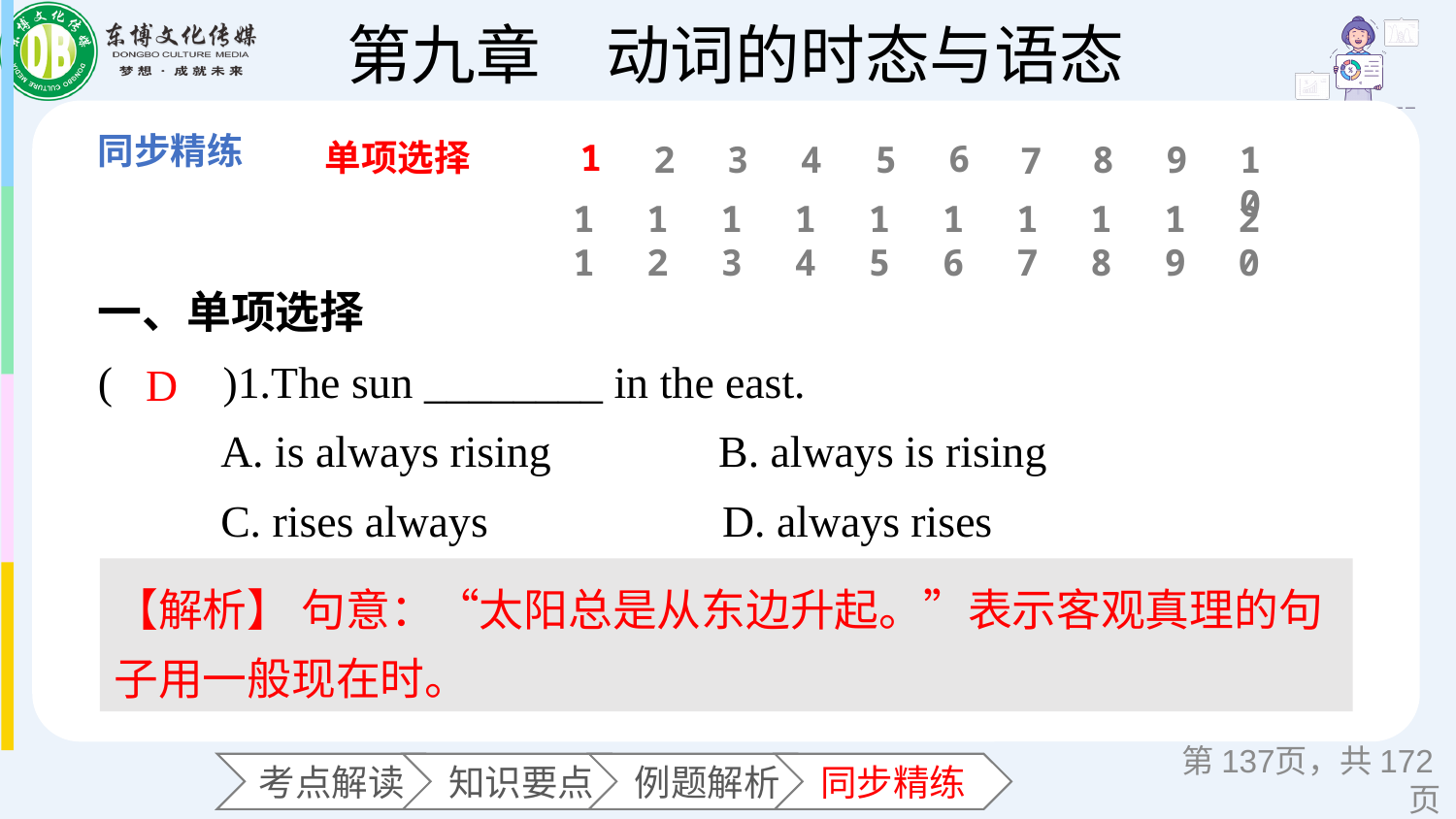

单项选择
1
6
2
3
4
5
8
9
10
7
11
12
13
14
15
16
17
18
19
20
一、单项选择
(　　)1.The sun ________ in the east.
           A. is always rising               B. always is rising
           C. rises always                     D. always rises
D
【解析】 句意：“太阳总是从东边升起。”表示客观真理的句子用一般现在时。
第137页，共172页